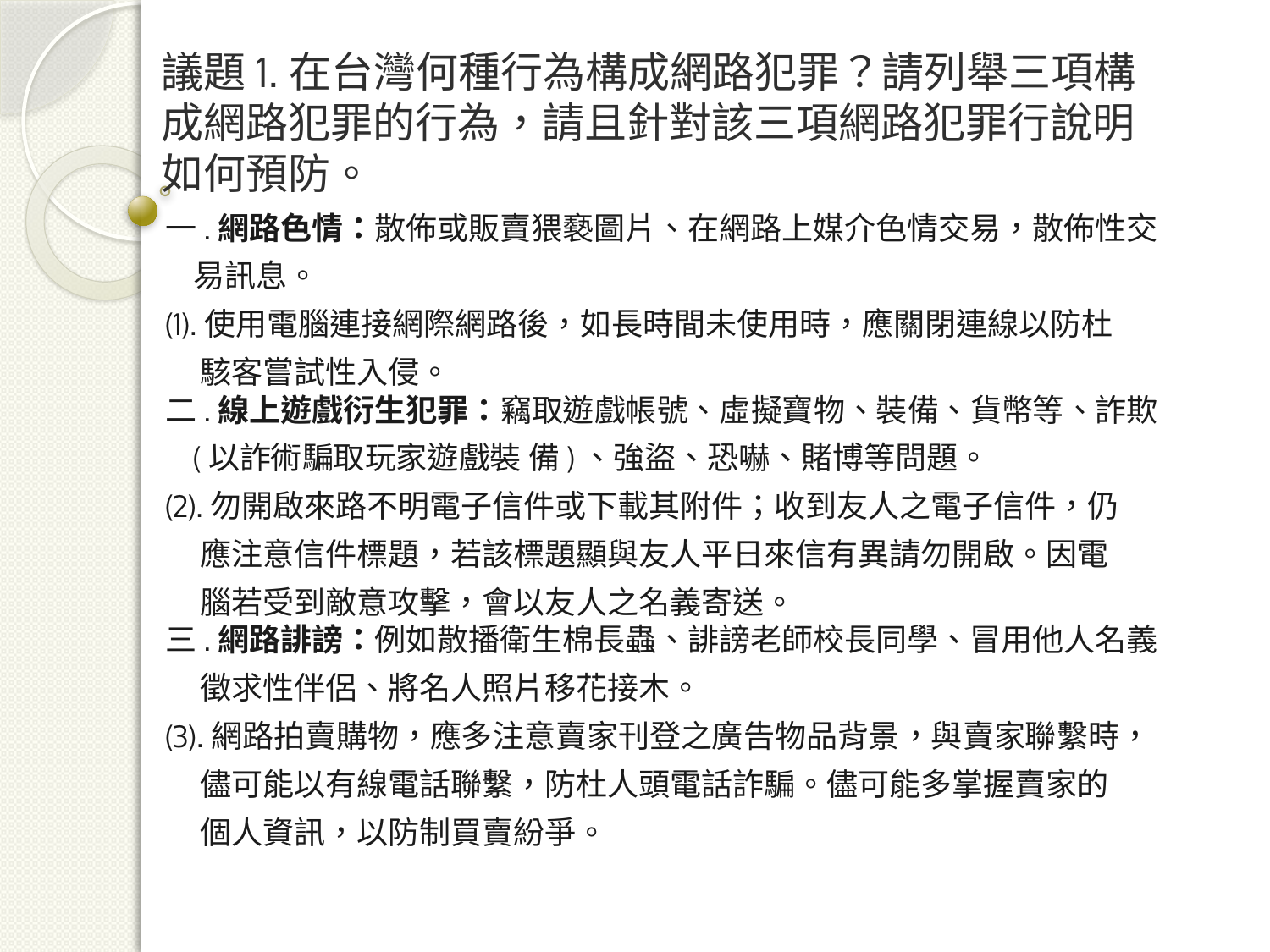

# 議題1.在台灣何種行為構成網路犯罪？請列舉三項構成網路犯罪的行為，請且針對該三項網路犯罪行說明如何預防。
一.網路色情：散佈或販賣猥褻圖片、在網路上媒介色情交易，散佈性交
   易訊息。
(1).使用電腦連接網際網路後，如長時間未使用時，應關閉連線以防杜
    駭客嘗試性入侵。
二.線上遊戲衍生犯罪：竊取遊戲帳號、虛擬寶物、裝備、貨幣等、詐欺
   (以詐術騙取玩家遊戲裝 備)、強盜、恐嚇、賭博等問題。
(2).勿開啟來路不明電子信件或下載其附件；收到友人之電子信件，仍
    應注意信件標題，若該標題顯與友人平日來信有異請勿開啟。因電
    腦若受到敵意攻擊，會以友人之名義寄送。
三.網路誹謗：例如散播衛生棉長蟲、誹謗老師校長同學、冒用他人名義
    徵求性伴侶、將名人照片移花接木。
(3).網路拍賣購物，應多注意賣家刊登之廣告物品背景，與賣家聯繫時，
    儘可能以有線電話聯繫，防杜人頭電話詐騙。儘可能多掌握賣家的
    個人資訊，以防制買賣紛爭。